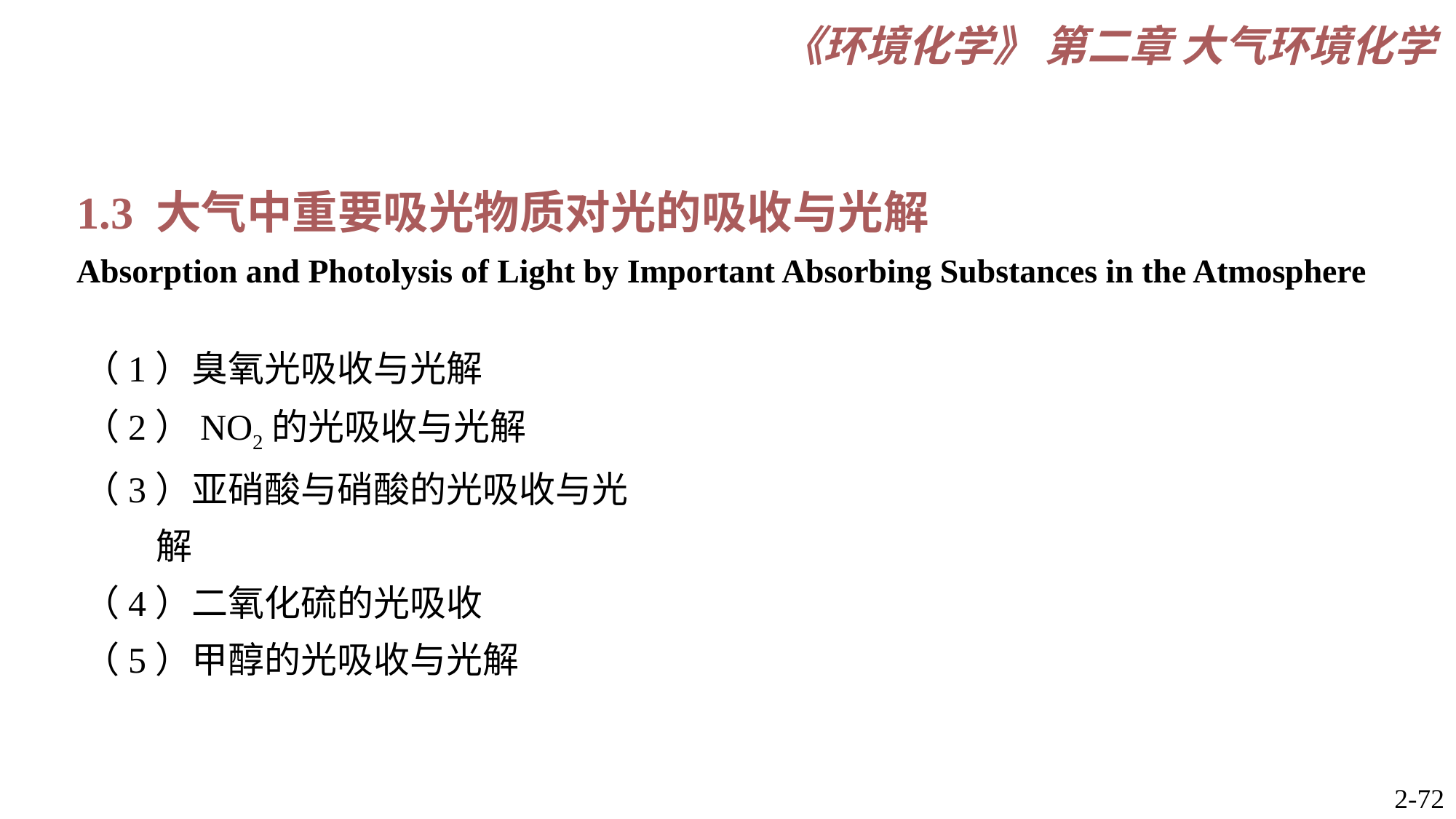

1.3 大气中重要吸光物质对光的吸收与光解
Absorption and Photolysis of Light by Important Absorbing Substances in the Atmosphere
（1）臭氧光吸收与光解
（2）NO2的光吸收与光解
（3）亚硝酸与硝酸的光吸收与光解
（4）二氧化硫的光吸收
（5）甲醇的光吸收与光解

2-72